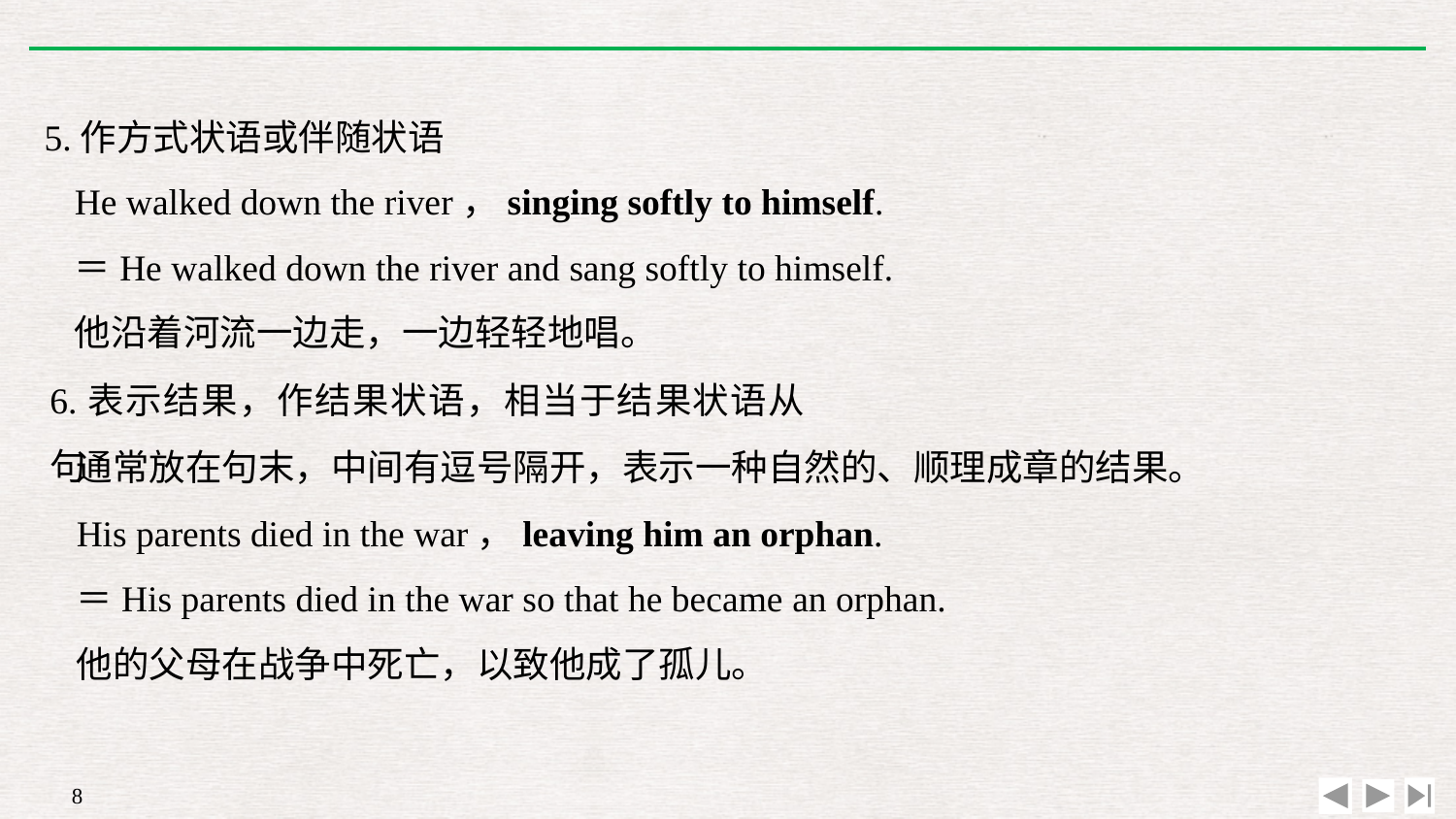

5.作方式状语或伴随状语
He walked down the river，singing softly to himself.
＝He walked down the river and sang softly to himself.
他沿着河流一边走，一边轻轻地唱。
6.表示结果，作结果状语，相当于结果状语从句
通常放在句末，中间有逗号隔开，表示一种自然的、顺理成章的结果。
His parents died in the war，leaving him an orphan.
＝His parents died in the war so that he became an orphan.
他的父母在战争中死亡，以致他成了孤儿。